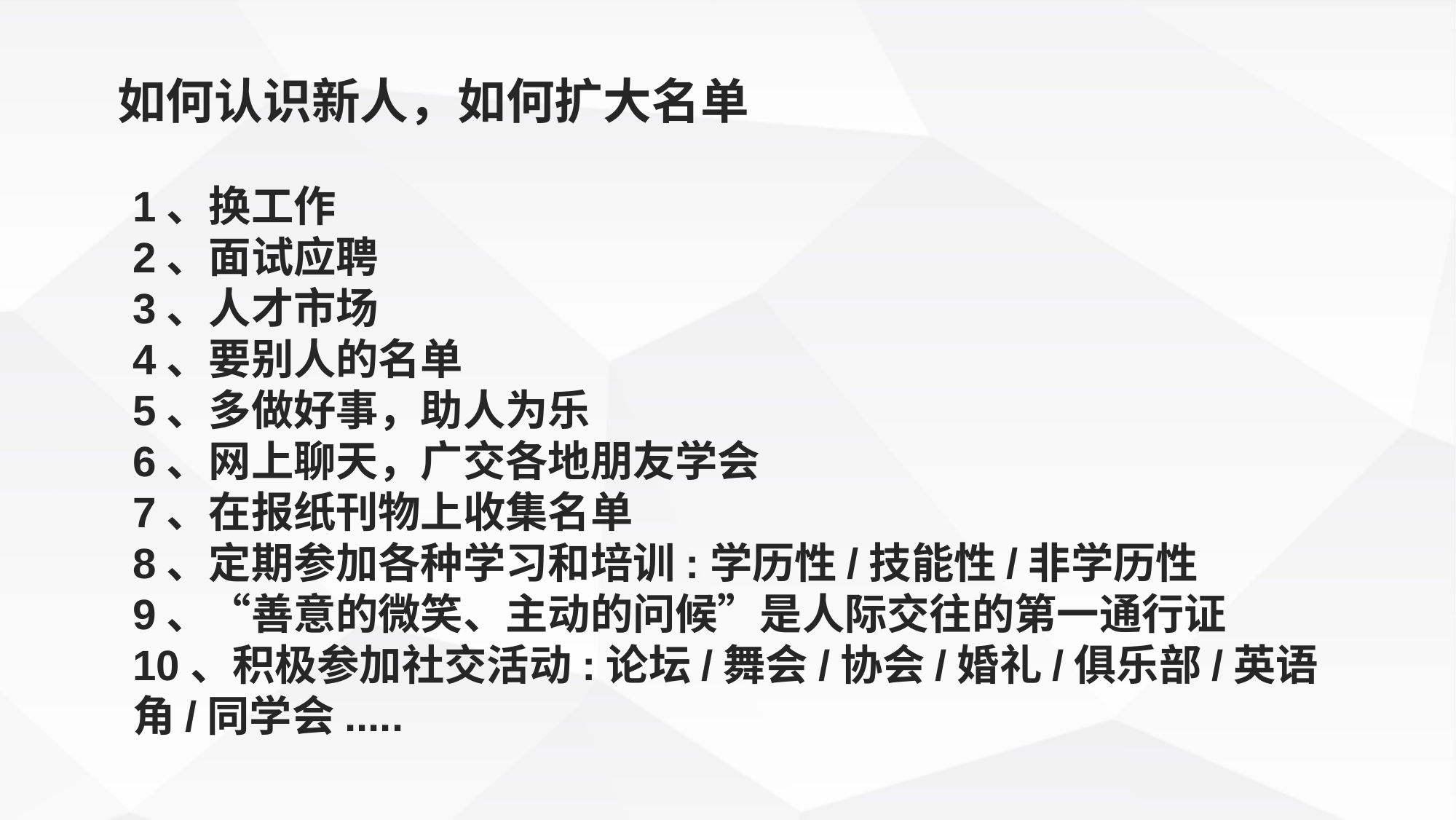

如何认识新人，如何扩大名单
1、换工作2、面试应聘3、人才市场
4、要别人的名单
5、多做好事，助人为乐
6、网上聊天，广交各地朋友学会
7、在报纸刊物上收集名单8、定期参加各种学习和培训:学历性/技能性/非学历性
9、“善意的微笑、主动的问候”是人际交往的第一通行证10、积极参加社交活动:论坛/舞会/协会/婚礼/俱乐部/英语角/同学会.....